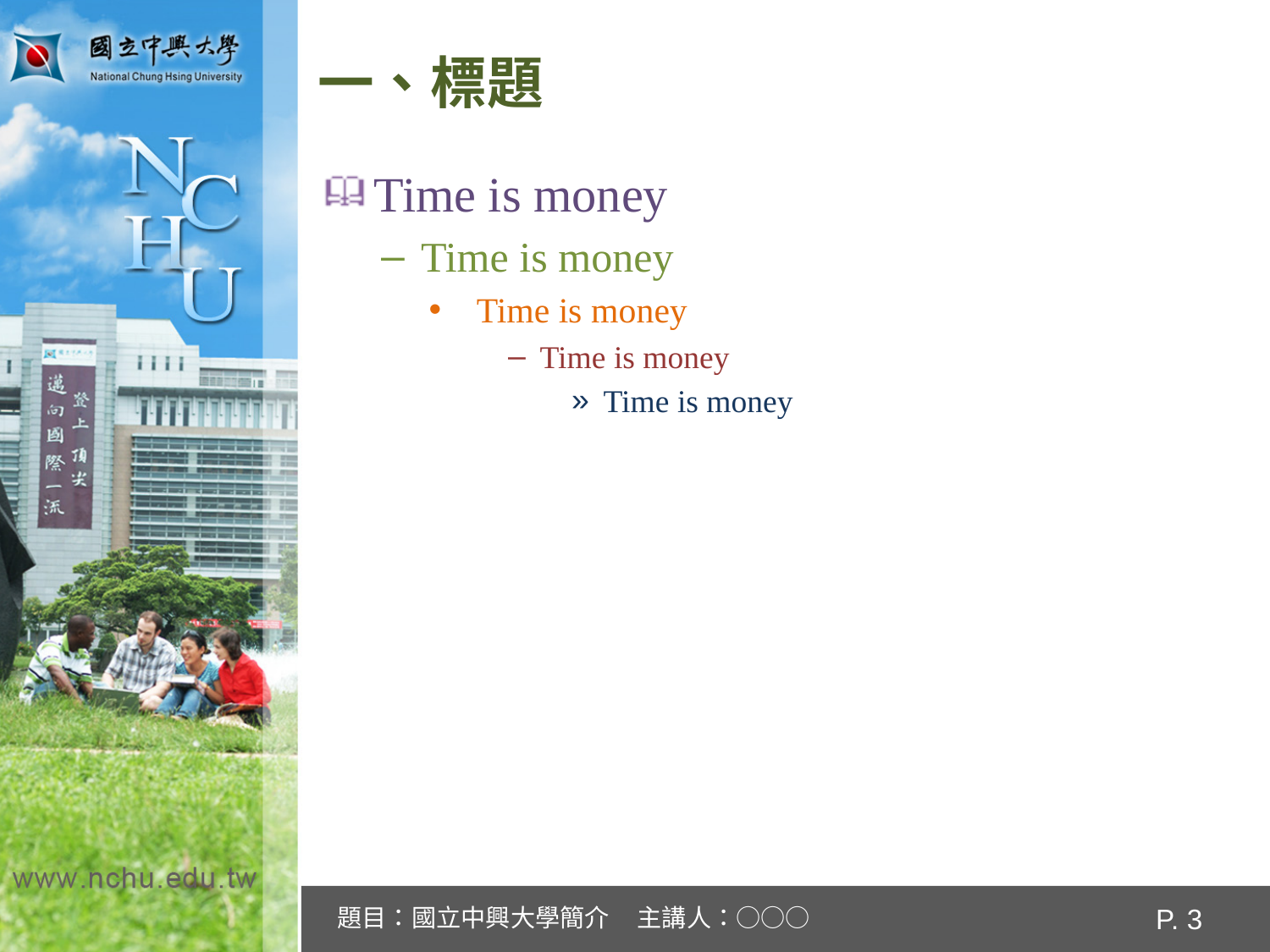

# 一、標題
Time is money
Time is money
Time is money
Time is money
Time is money